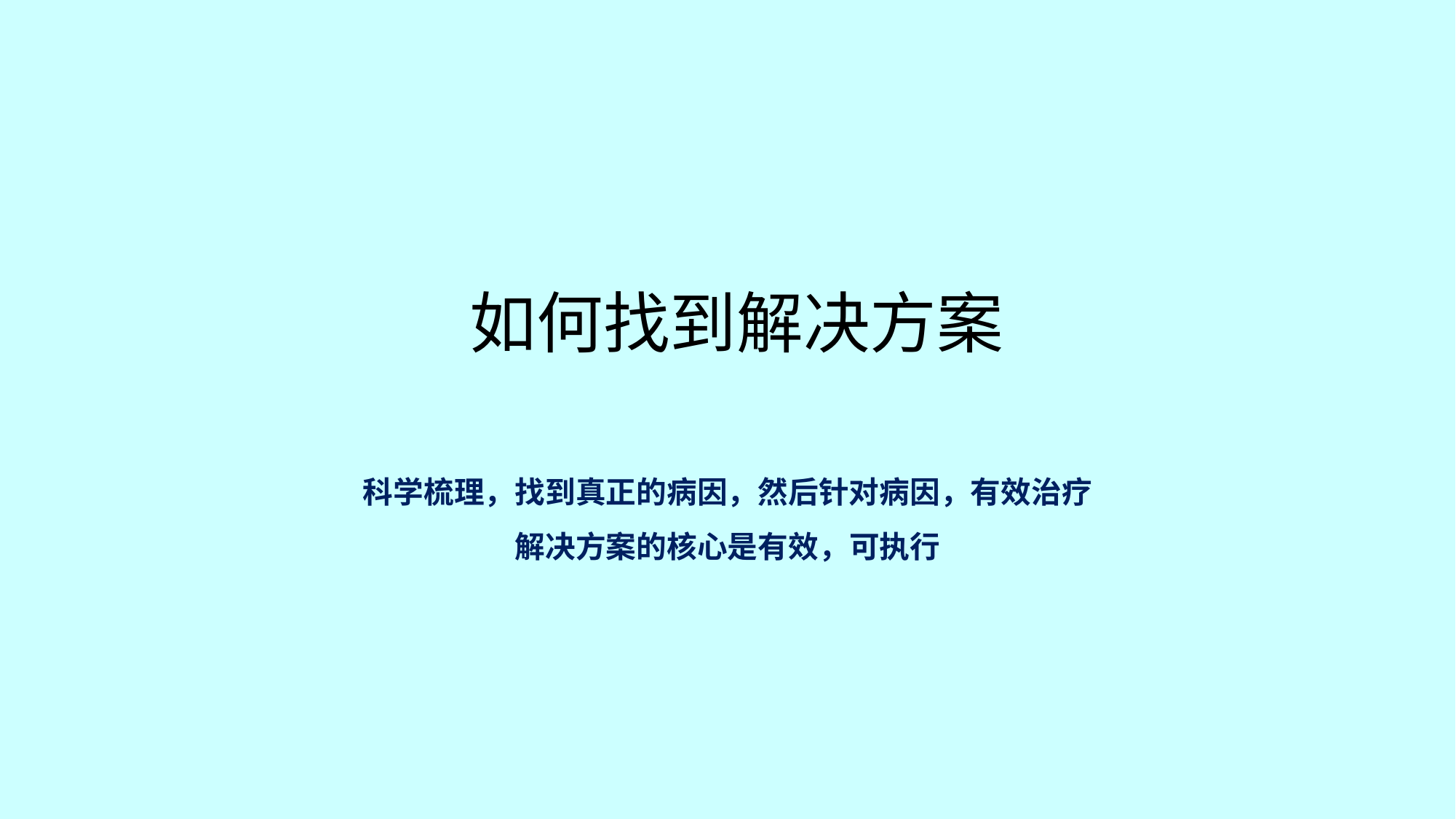

如何找到解决方案
科学梳理，找到真正的病因，然后针对病因，有效治疗
解决方案的核心是有效，可执行